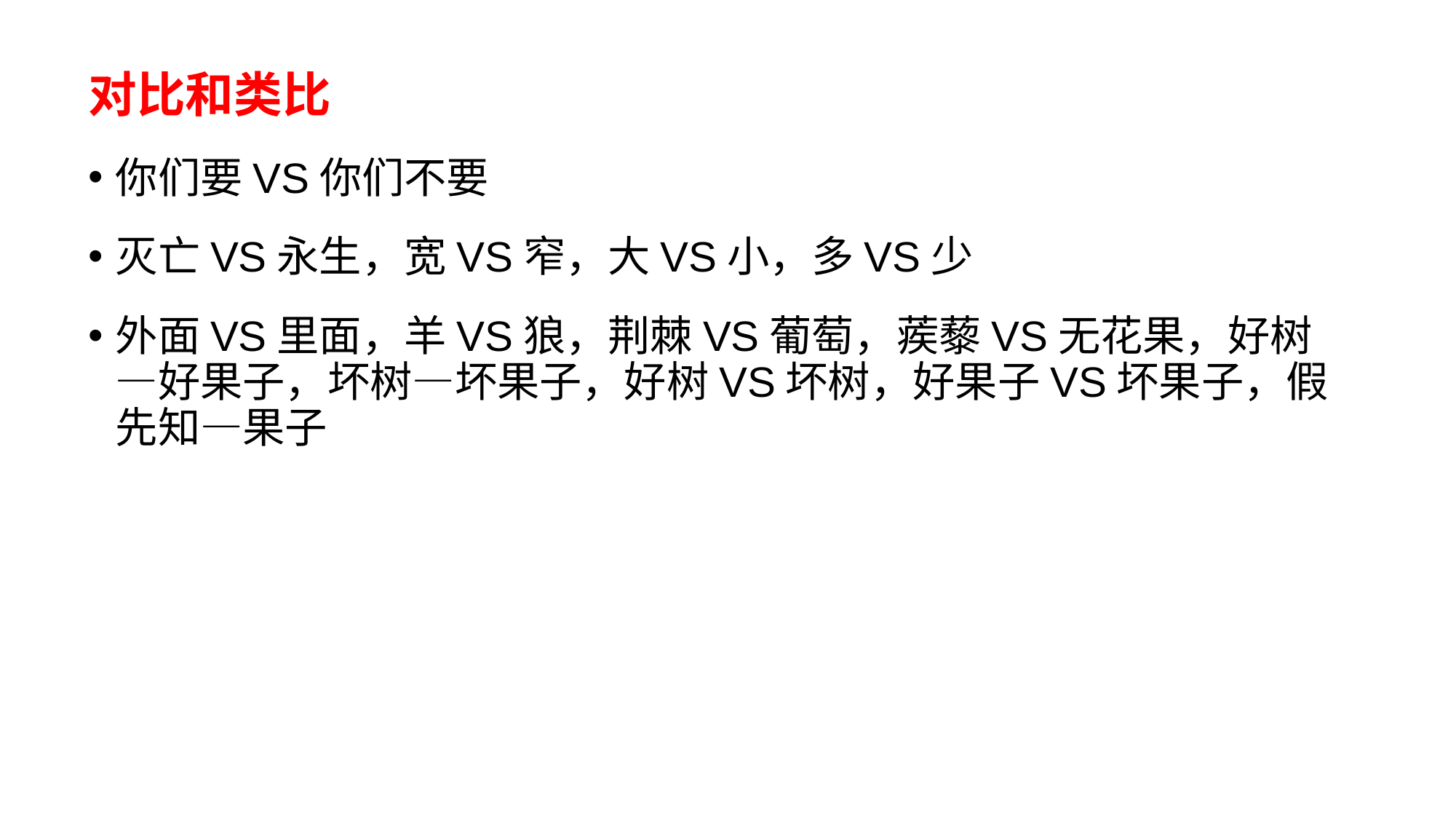

对比和类比
你们要VS你们不要
灭亡VS永生，宽VS窄，大VS小，多VS少
外面VS里面，羊VS狼，荆棘VS葡萄，蒺藜VS无花果，好树—好果子，坏树—坏果子，好树VS坏树，好果子VS坏果子，假先知—果子